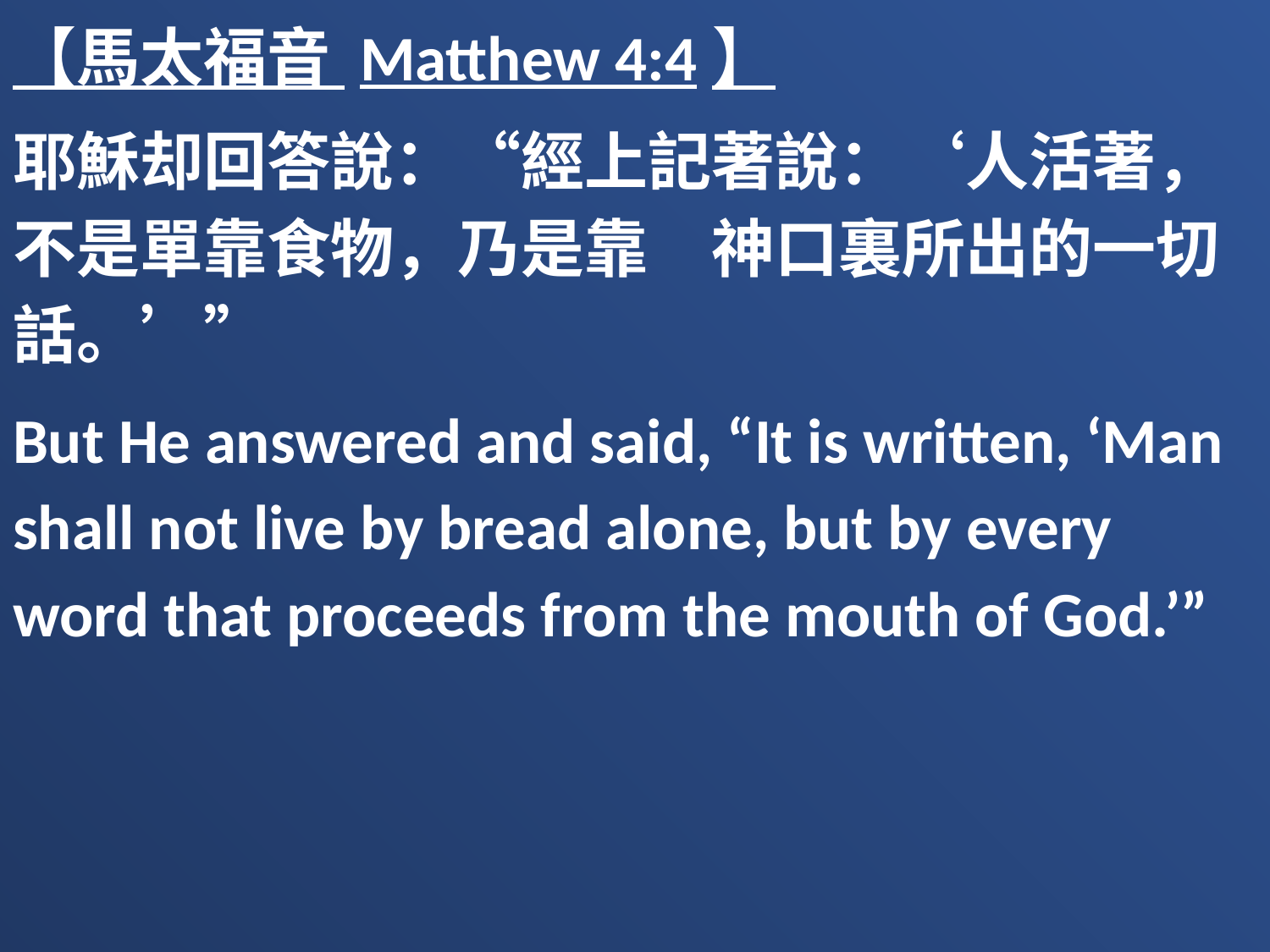

【馬太福音 Matthew 4:4】
耶穌却回答說：“經上記著說：‘人活著，不是單靠食物，乃是靠　神口裏所出的一切話。’”
But He answered and said, “It is written, ‘Man shall not live by bread alone, but by every word that proceeds from the mouth of God.’”